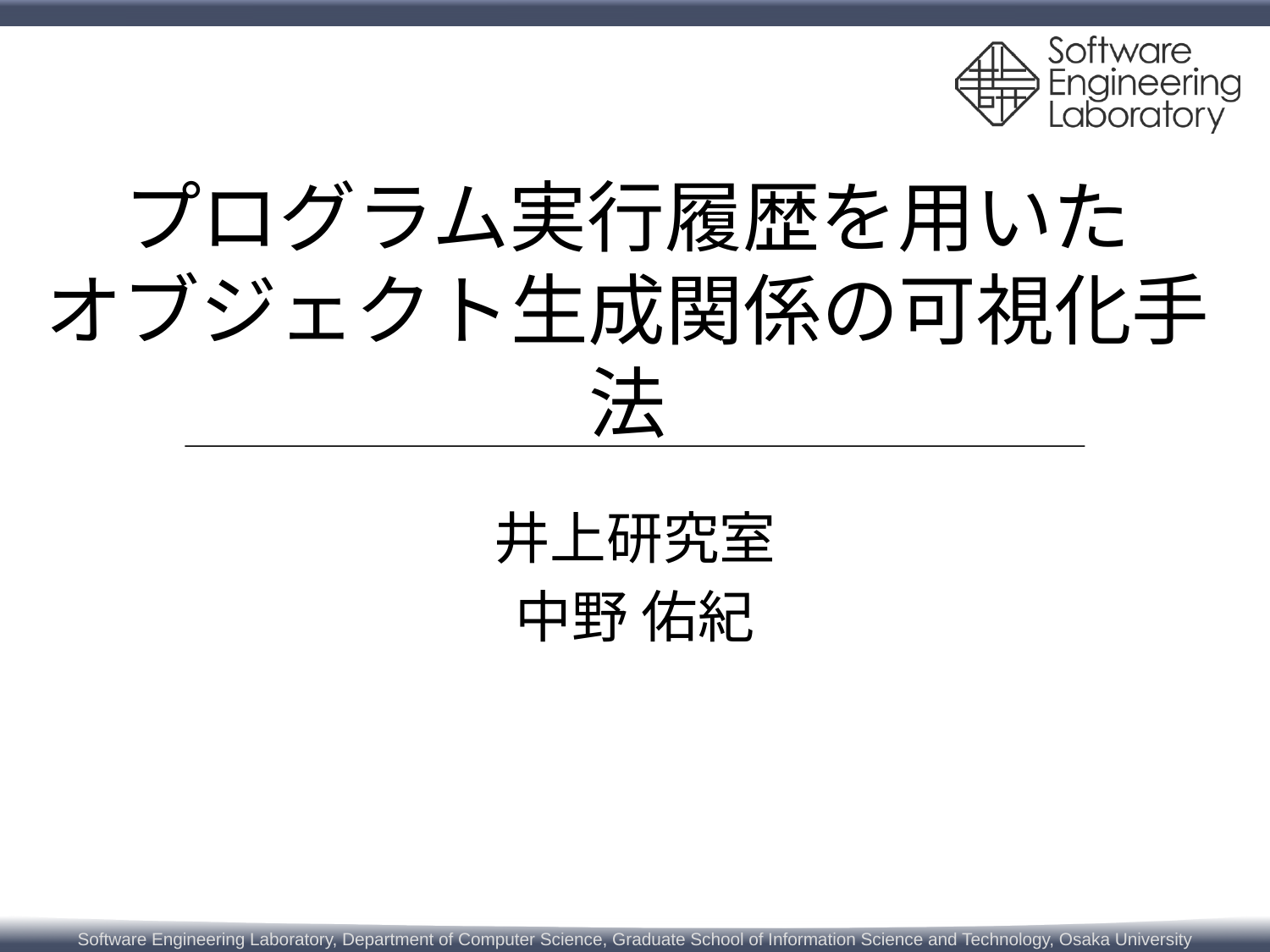

# プログラム実行履歴を用いた オブジェクト生成関係の可視化手法
井上研究室
中野 佑紀